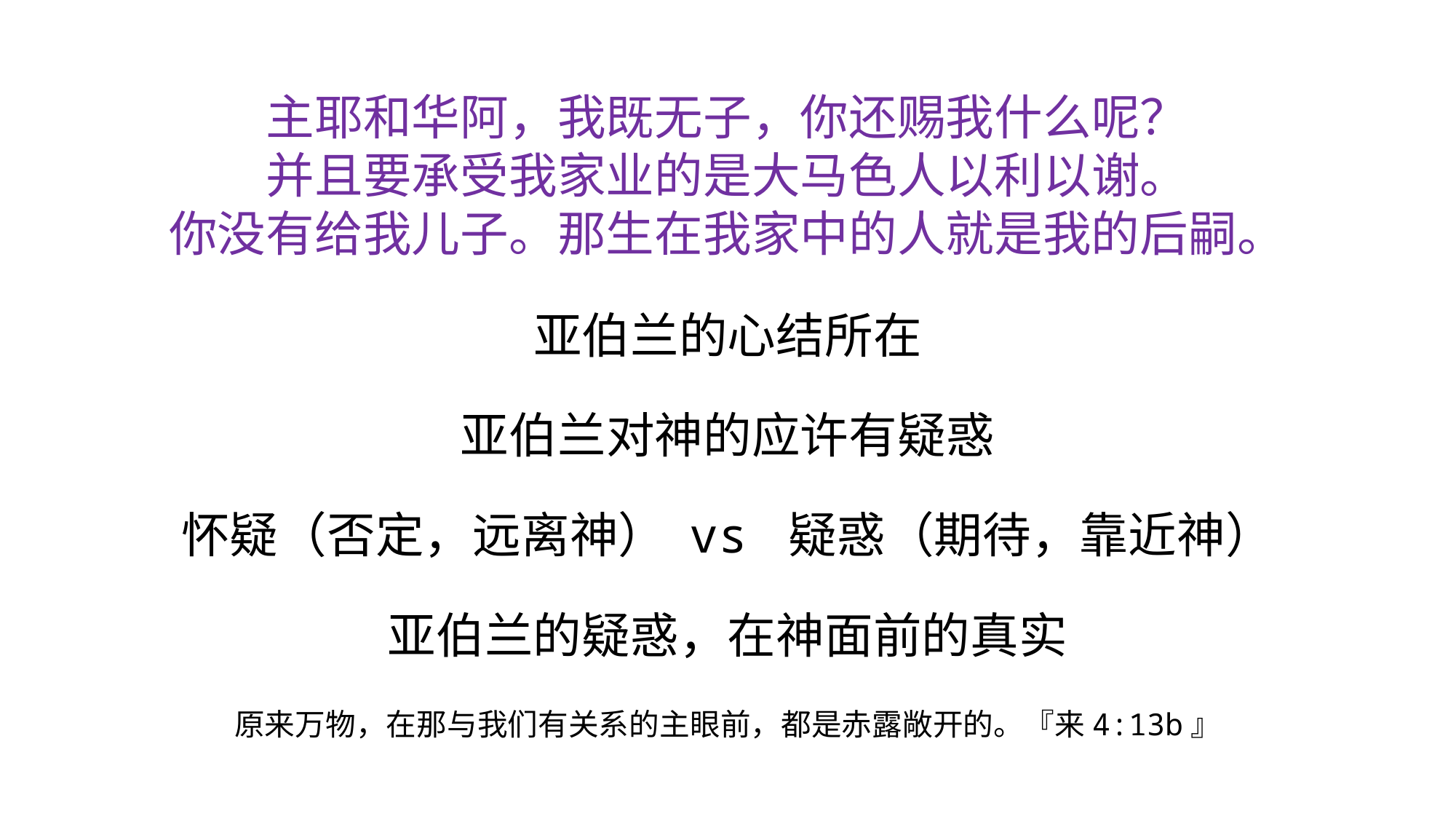

主耶和华阿，我既无子，你还赐我什么呢？
并且要承受我家业的是大马色人以利以谢。
你没有给我儿子。那生在我家中的人就是我的后嗣。
亚伯兰的心结所在
亚伯兰对神的应许有疑惑
怀疑（否定，远离神） vs 疑惑（期待，靠近神）
亚伯兰的疑惑，在神面前的真实
原来万物，在那与我们有关系的主眼前，都是赤露敞开的。『来4:13b』